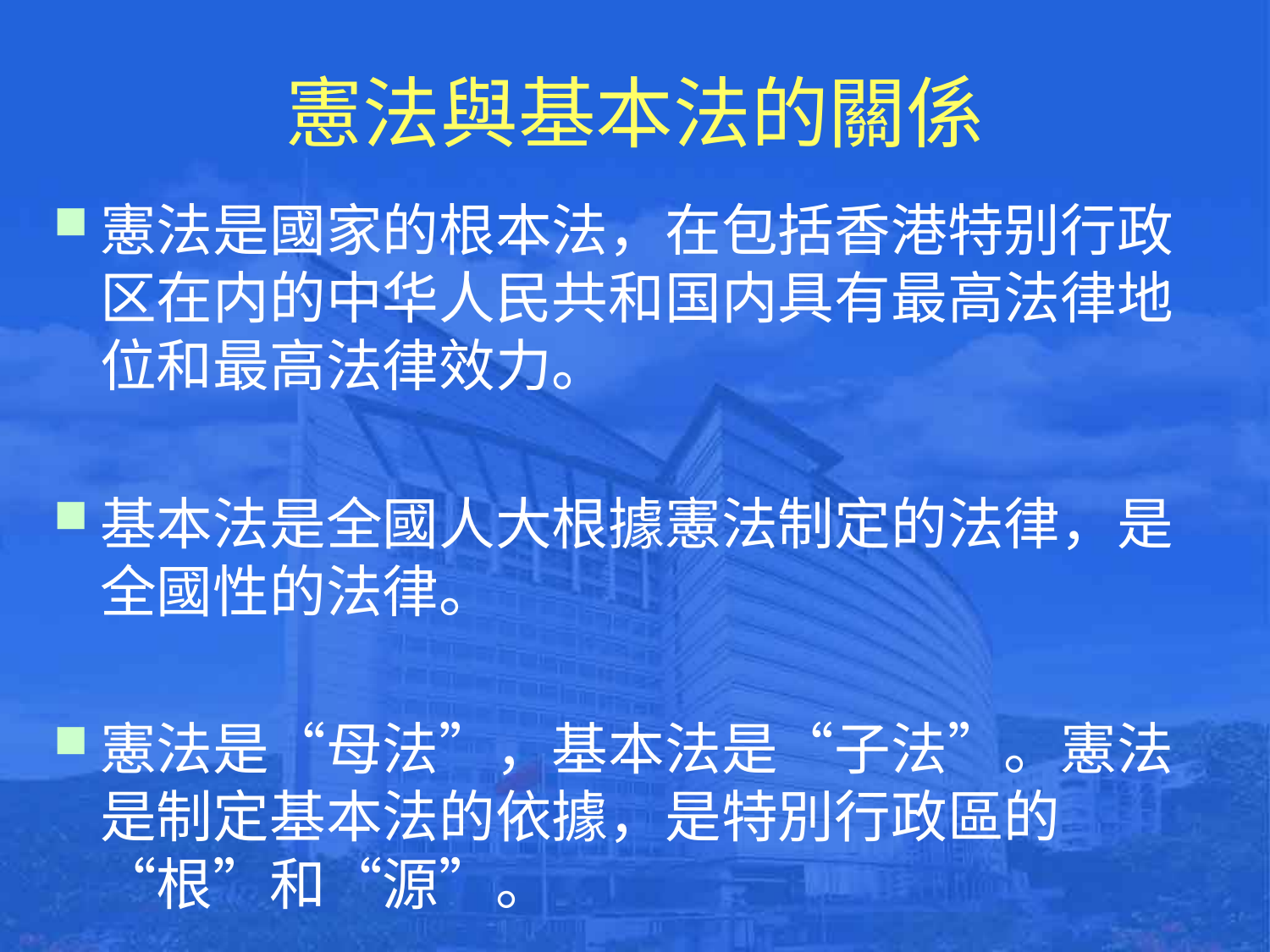

# 憲法與基本法的關係
憲法是國家的根本法，在包括香港特别行政区在内的中华人民共和国内具有最高法律地位和最高法律效力。

基本法是全國人大根據憲法制定的法律，是全國性的法律。

憲法是“母法”，基本法是“子法”。憲法是制定基本法的依據，是特別行政區的“根”和“源”。